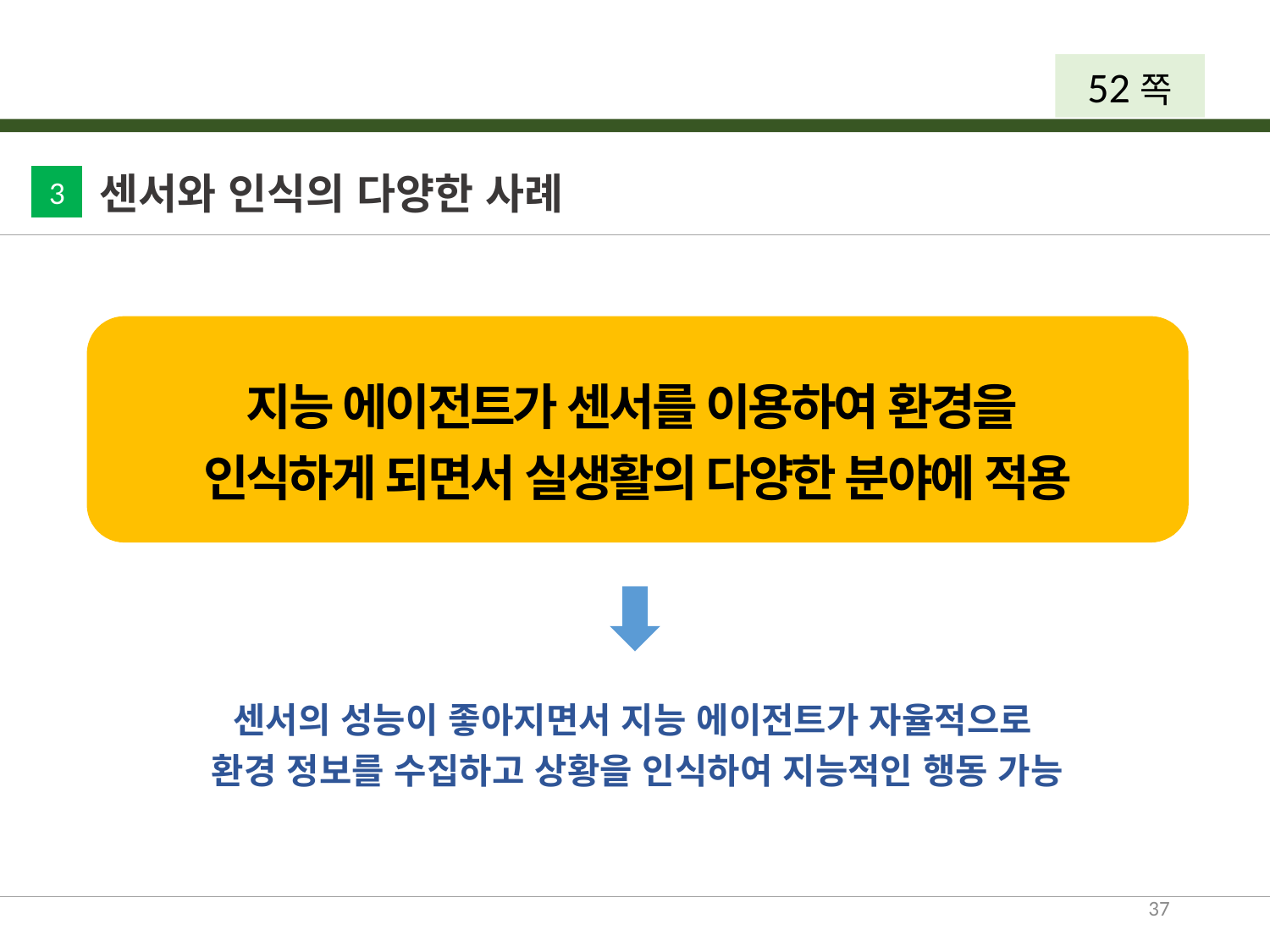

52쪽

센서와 인식의 다양한 사례
3

지능 에이전트가 센서를 이용하여 환경을
인식하게 되면서 실생활의 다양한 분야에 적용

센서의 성능이 좋아지면서 지능 에이전트가 자율적으로
환경 정보를 수집하고 상황을 인식하여 지능적인 행동 가능
37